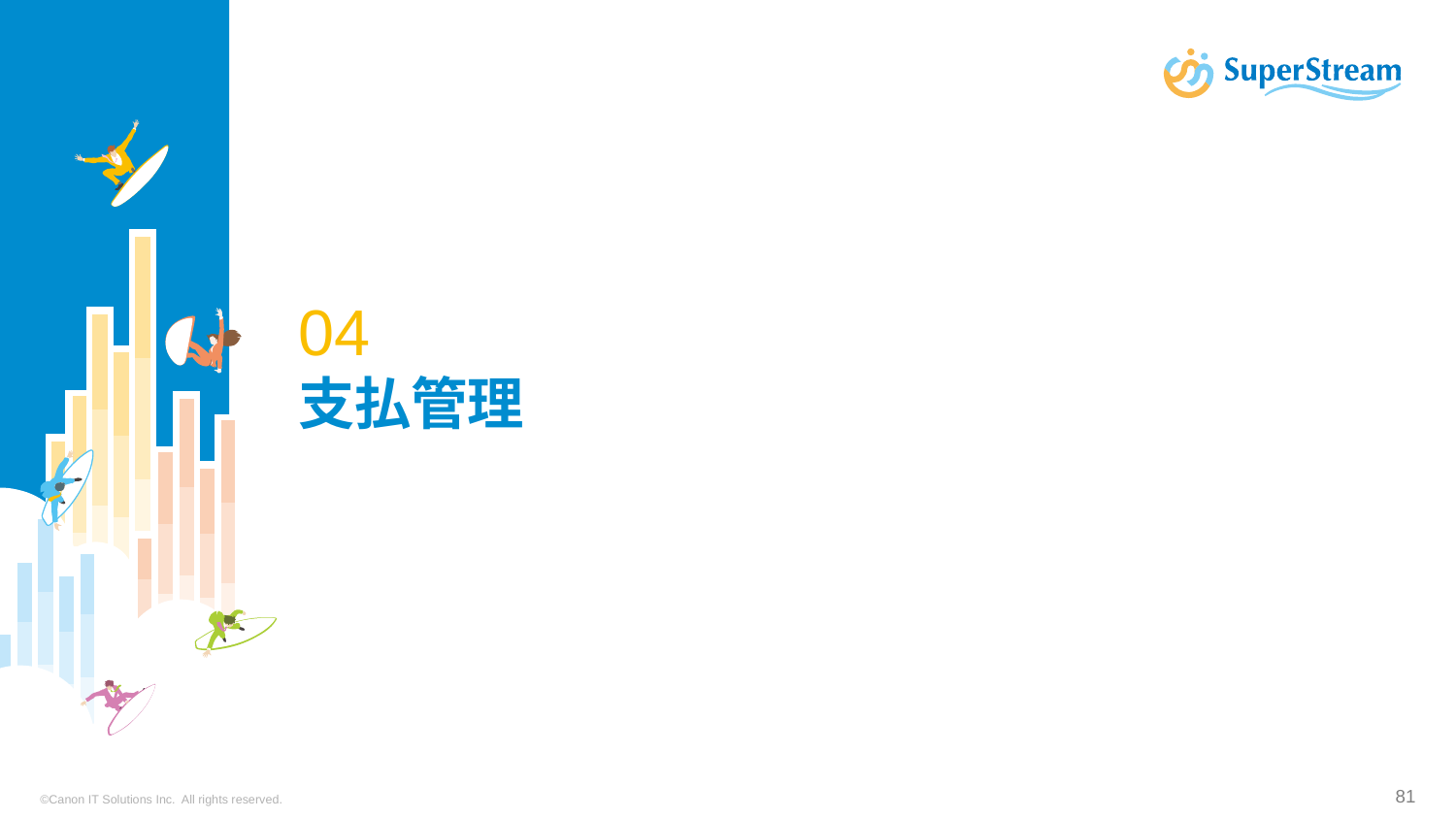

# 04 支払管理
©Canon IT Solutions Inc.  All rights reserved.
81